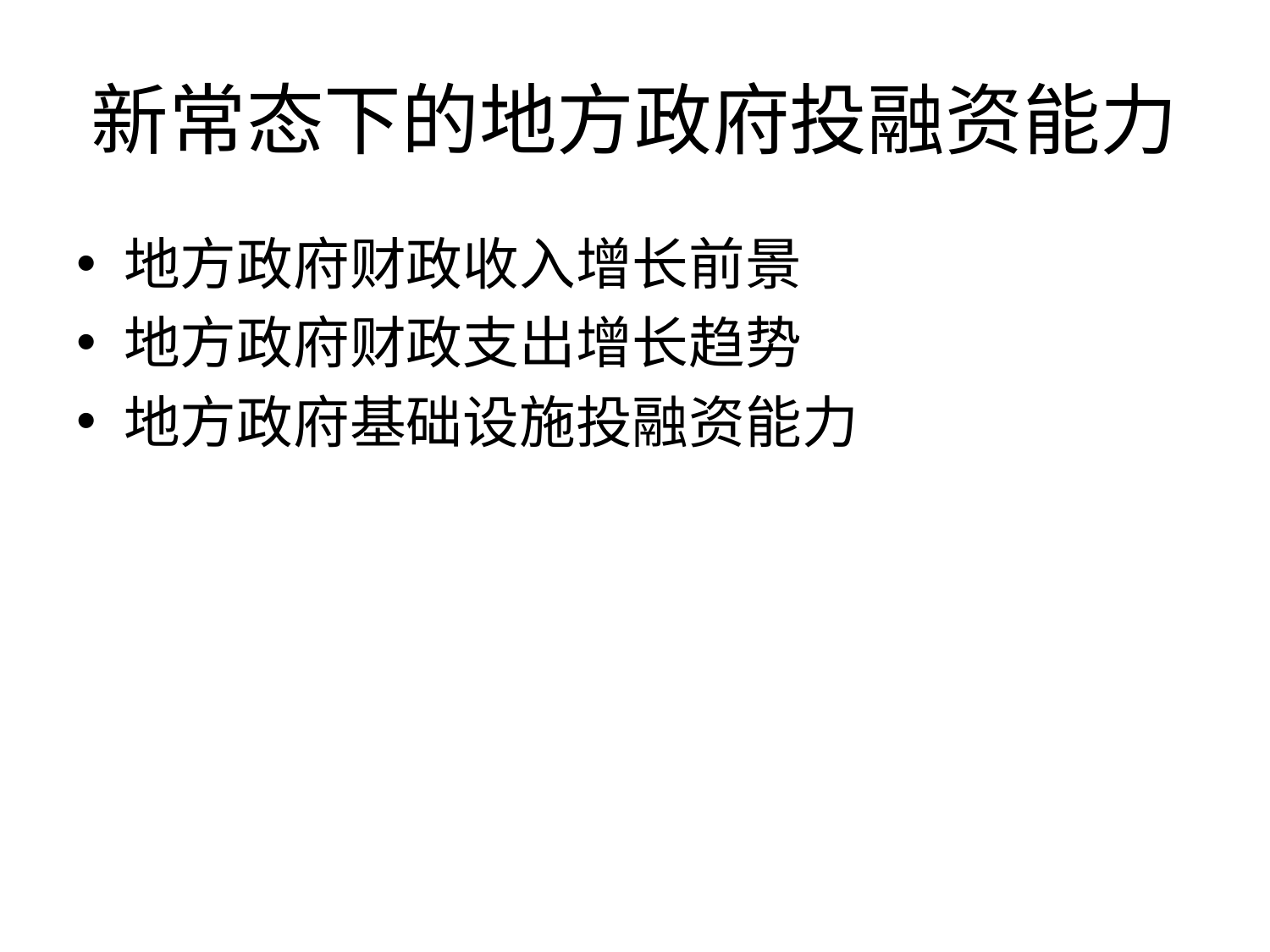

# 新常态下的地方政府投融资能力
地方政府财政收入增长前景
地方政府财政支出增长趋势
地方政府基础设施投融资能力